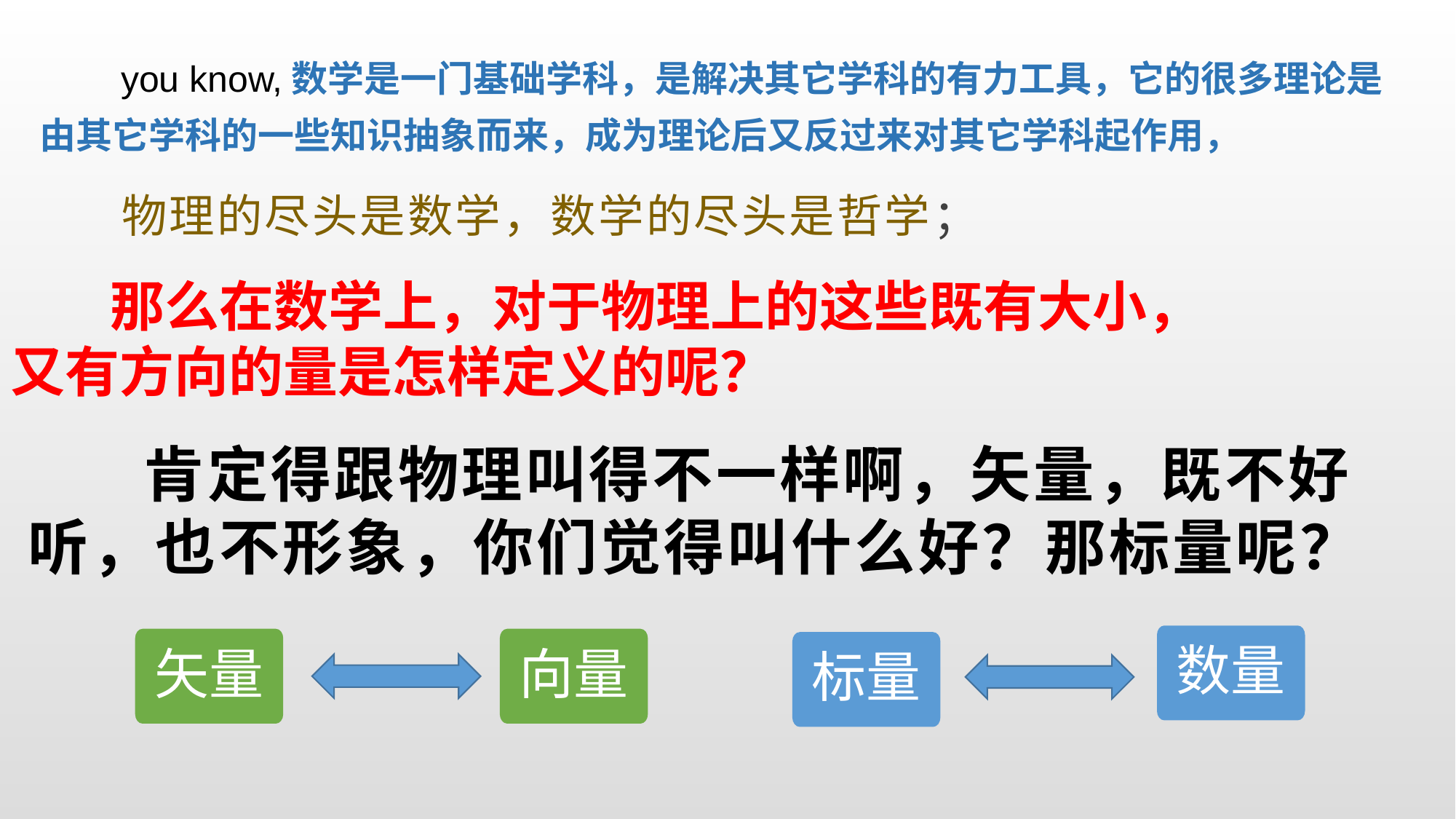

you know,数学是一门基础学科，是解决其它学科的有力工具，它的很多理论是由其它学科的一些知识抽象而来，成为理论后又反过来对其它学科起作用，
物理的尽头是数学，数学的尽头是哲学；
       那么在数学上，对于物理上的这些既有大小，又有方向的量是怎样定义的呢？
# 肯定得跟物理叫得不一样啊，矢量，既不好听，也不形象，你们觉得叫什么好？那标量呢？
数量
标量

矢量
向量